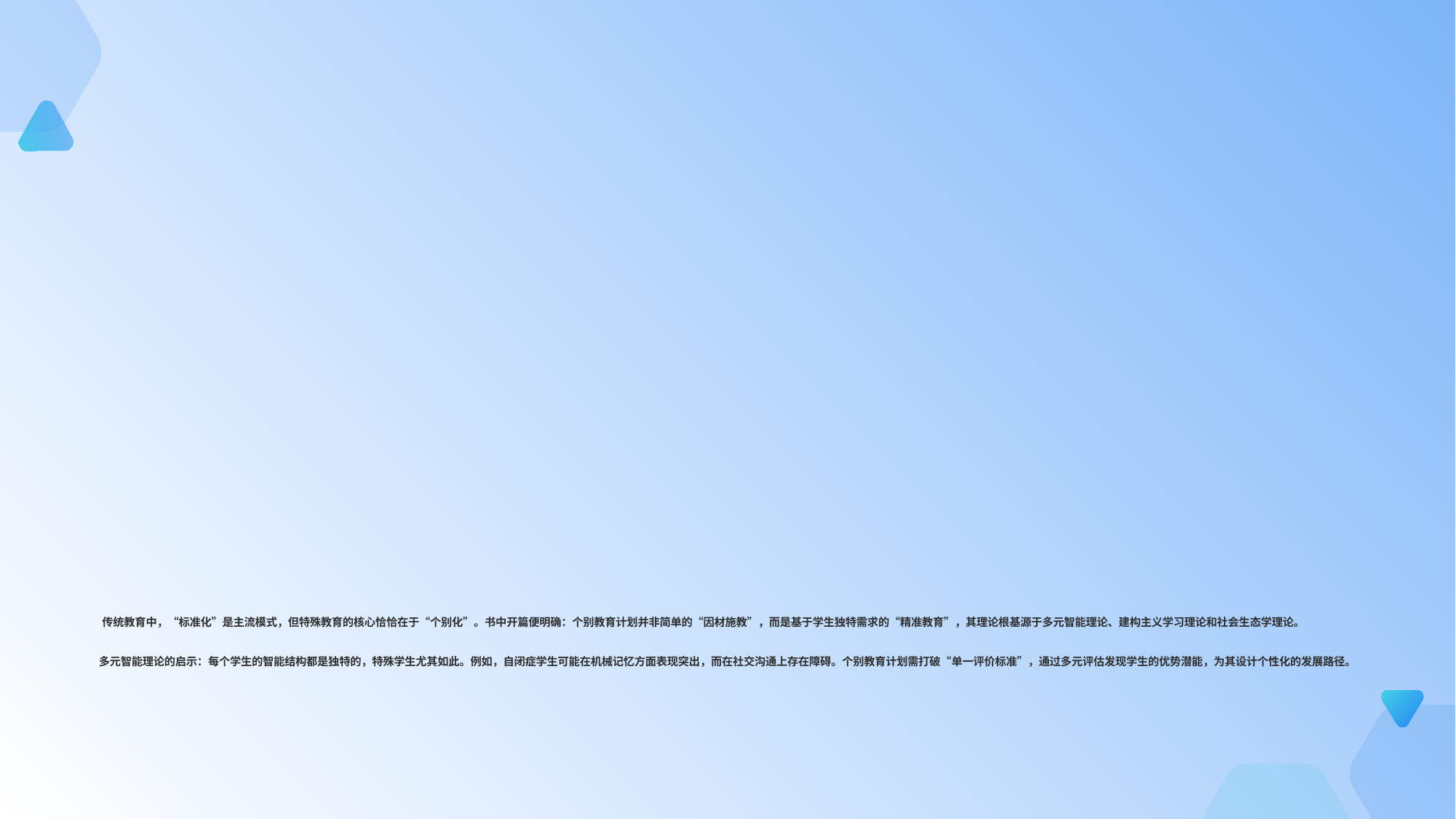

# 传统教育中，“标准化”是主流模式，但特殊教育的核心恰恰在于“个别化”。书中开篇便明确：个别教育计划并非简单的“因材施教”，而是基于学生独特需求的“精准教育”，其理论根基源于多元智能理论、建构主义学习理论和社会生态学理论。 多元智能理论的启示：每个学生的智能结构都是独特的，特殊学生尤其如此。例如，自闭症学生可能在机械记忆方面表现突出，而在社交沟通上存在障碍。个别教育计划需打破“单一评价标准”，通过多元评估发现学生的优势潜能，为其设计个性化的发展路径。